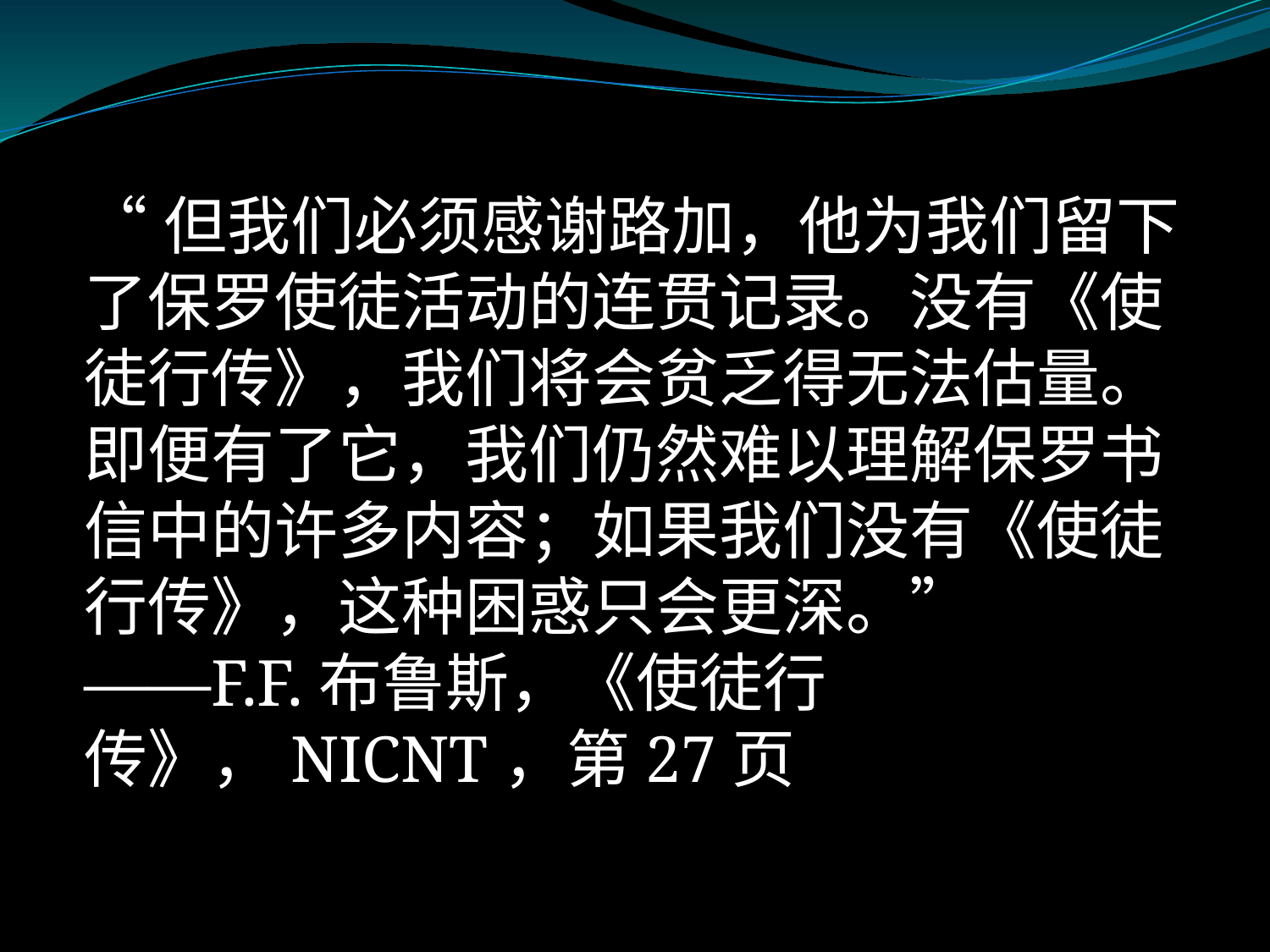

“但我们必须感谢路加，他为我们留下了保罗使徒活动的连贯记录。没有《使徒行传》，我们将会贫乏得无法估量。即便有了它，我们仍然难以理解保罗书信中的许多内容；如果我们没有《使徒行传》，这种困惑只会更深。”
——F.F.布鲁斯，《使徒行传》，NICNT，第27页